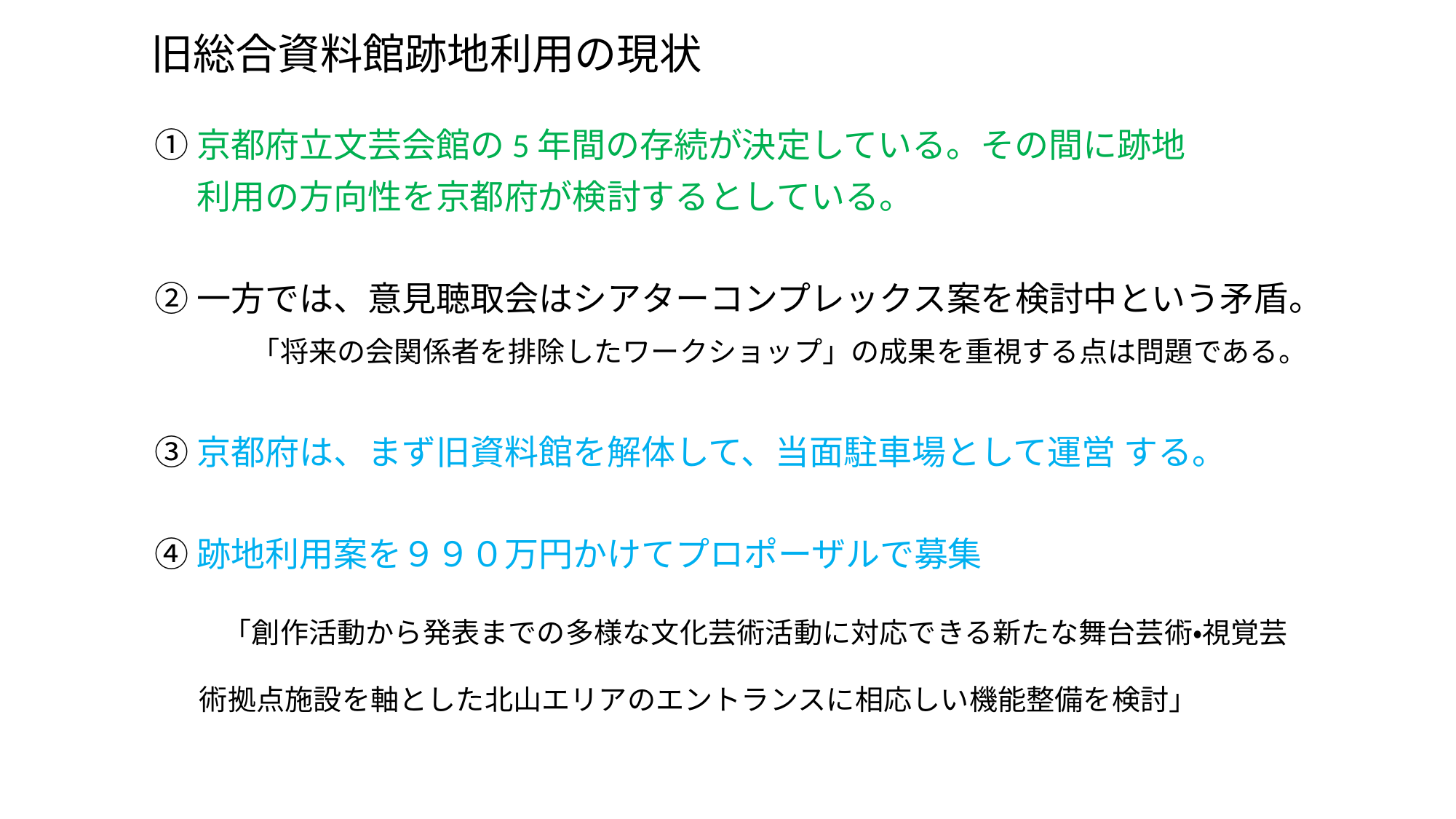

旧総合資料館跡地利用の現状
①京都府立文芸会館の5年間の存続が決定している。その間に跡地
　 利用の方向性を京都府が検討するとしている。

②一方では、意見聴取会はシアターコンプレックス案を検討中という矛盾。
　　　「将来の会関係者を排除したワークショップ」の成果を重視する点は問題である。

③京都府は、まず旧資料館を解体して、当面駐車場として運営 する。

④跡地利用案を９９０万円かけてプロポーザルで募集
　　「創作活動から発表までの多様な文化芸術活動に対応できる新たな舞台芸術・視覚芸
      術拠点施設を軸とした北山エリアのエントランスに相応しい機能整備を検討」